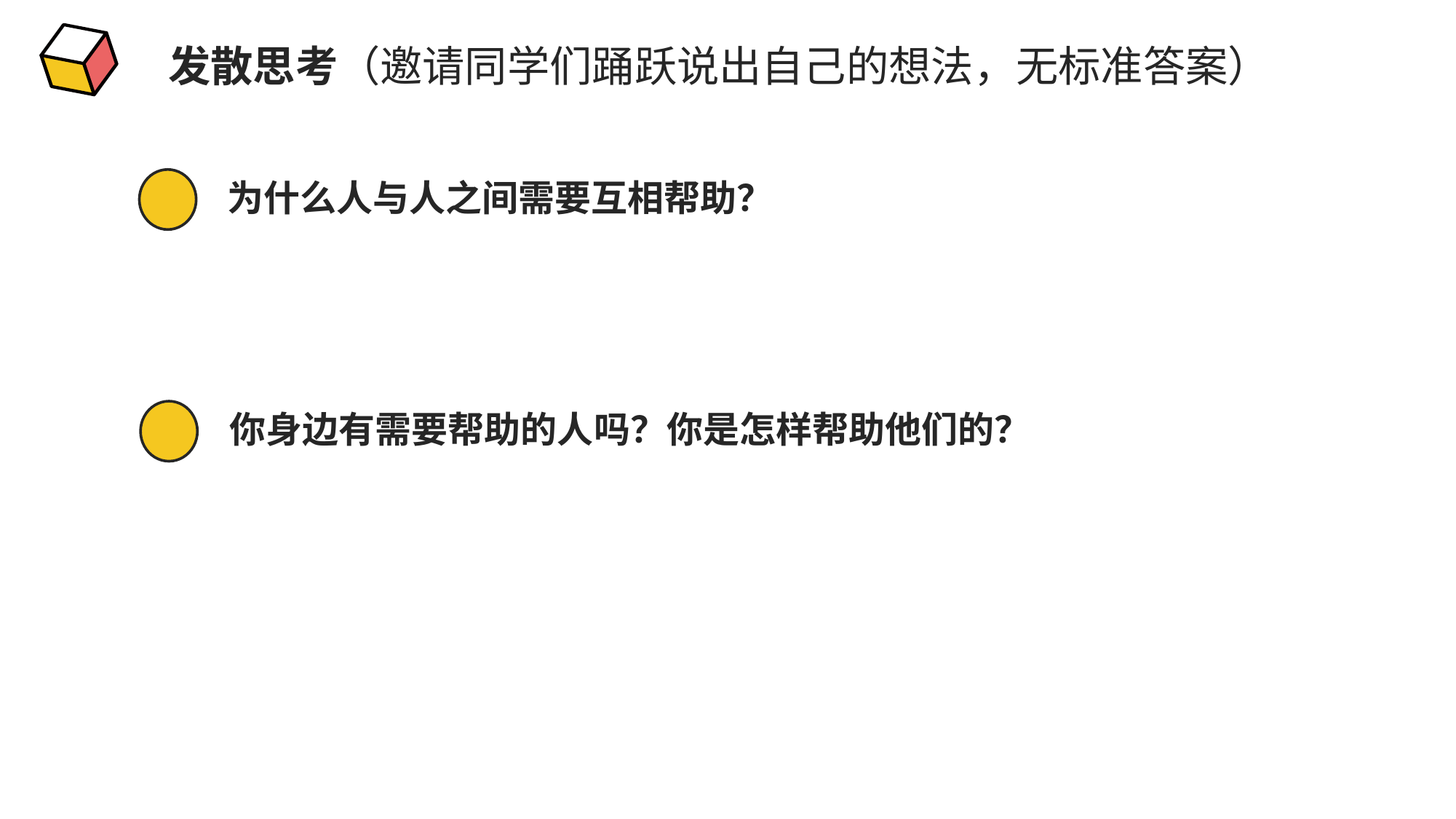

发散思考（邀请同学们踊跃说出自己的想法，无标准答案）

为什么人与人之间需要互相帮助？

你身边有需要帮助的人吗？你是怎样帮助他们的？